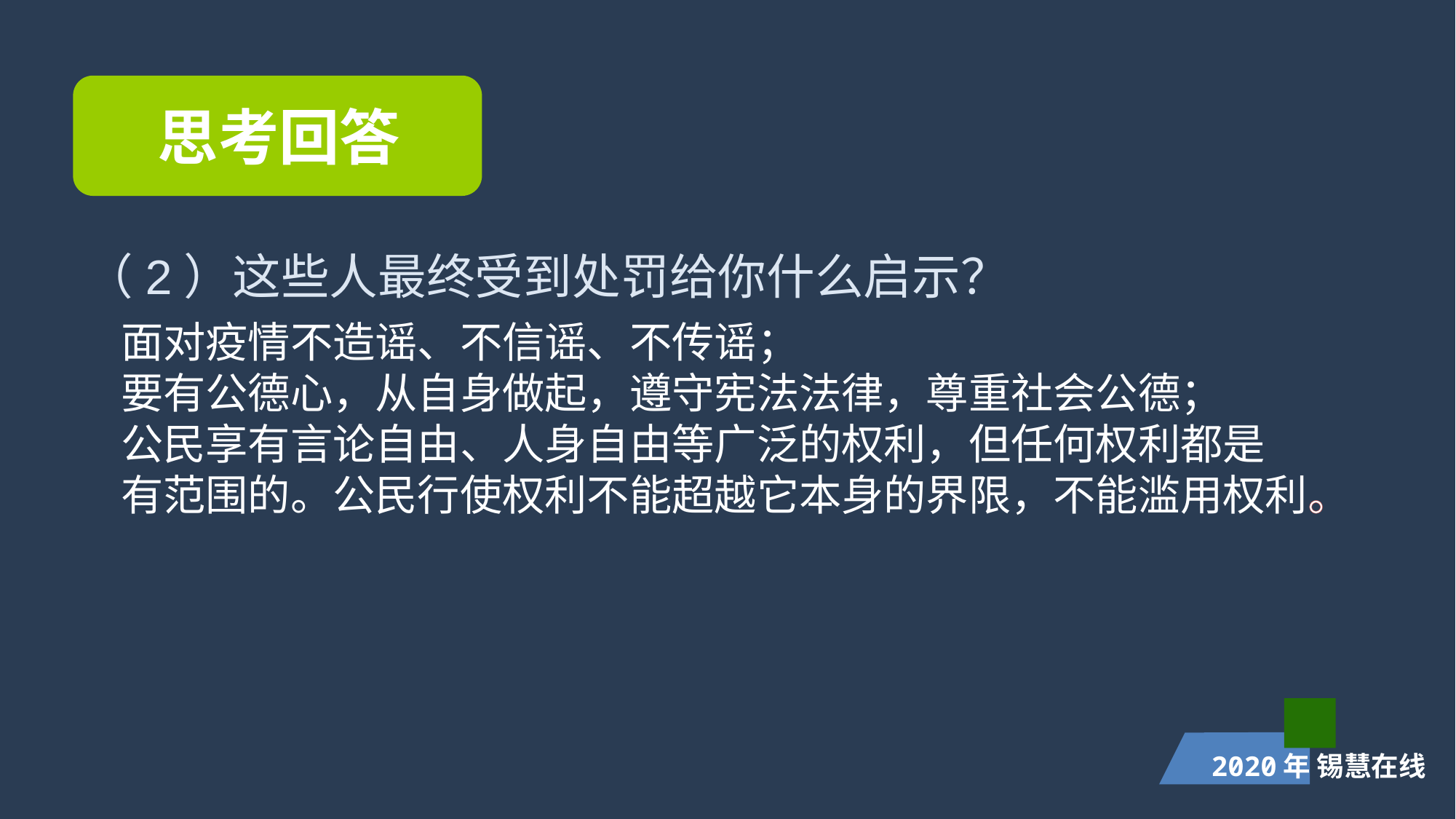

思考回答
（2）这些人最终受到处罚给你什么启示？
面对疫情不造谣、不信谣、不传谣；
要有公德心，从自身做起，遵守宪法法律，尊重社会公德；
公民享有言论自由、人身自由等广泛的权利，但任何权利都是
有范围的。公民行使权利不能超越它本身的界限，不能滥用权利。